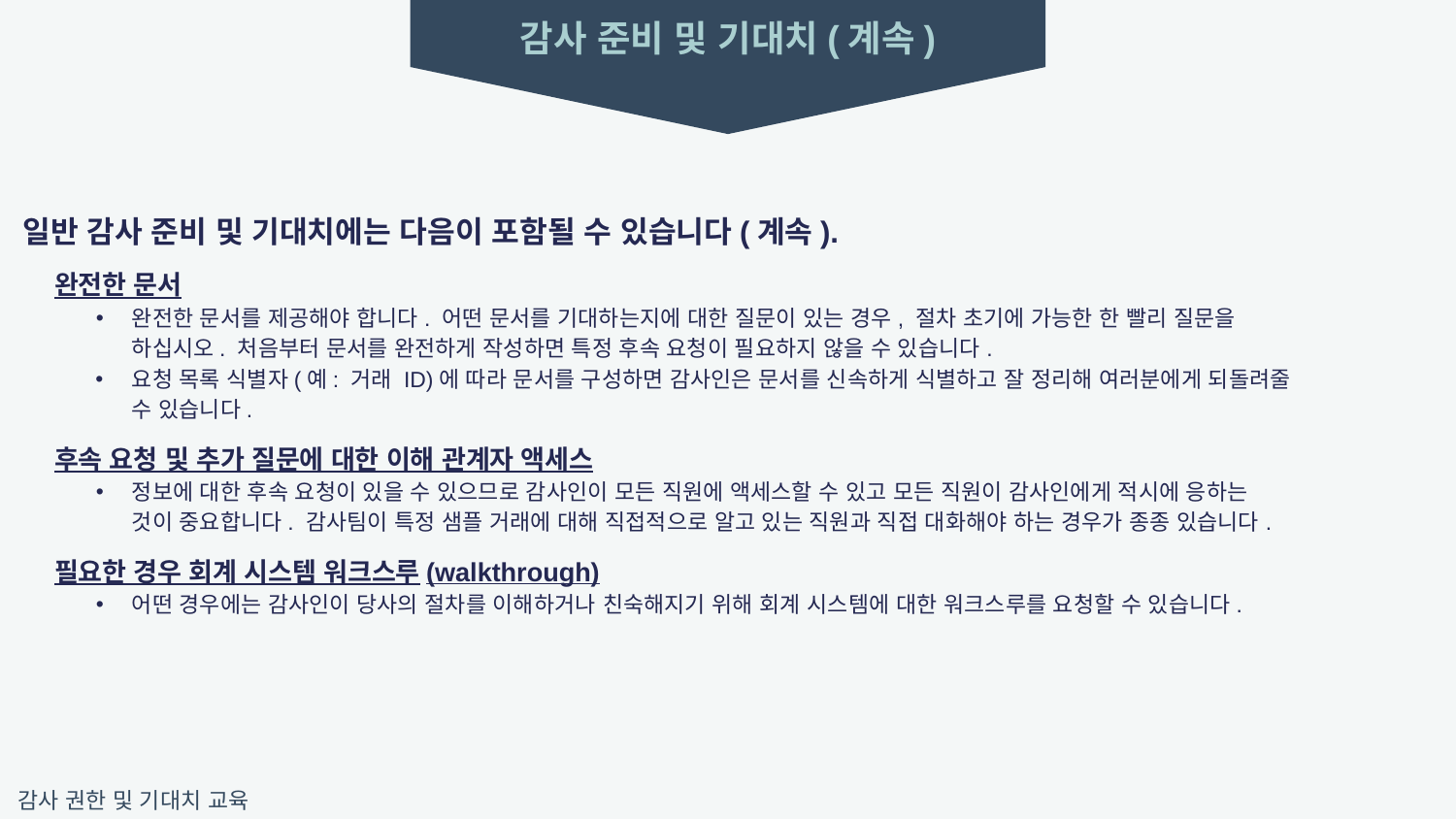

감사 준비 및 기대치(계속)
일반 감사 준비 및 기대치에는 다음이 포함될 수 있습니다(계속).
완전한 문서
완전한 문서를 제공해야 합니다. 어떤 문서를 기대하는지에 대한 질문이 있는 경우, 절차 초기에 가능한 한 빨리 질문을
하십시오. 처음부터 문서를 완전하게 작성하면 특정 후속 요청이 필요하지 않을 수 있습니다.
요청 목록 식별자(예: 거래 ID)에 따라 문서를 구성하면 감사인은 문서를 신속하게 식별하고 잘 정리해 여러분에게 되돌려줄
수 있습니다.
후속 요청 및 추가 질문에 대한 이해 관계자 액세스
정보에 대한 후속 요청이 있을 수 있으므로 감사인이 모든 직원에 액세스할 수 있고 모든 직원이 감사인에게 적시에 응하는
것이 중요합니다. 감사팀이 특정 샘플 거래에 대해 직접적으로 알고 있는 직원과 직접 대화해야 하는 경우가 종종 있습니다.
필요한 경우 회계 시스템 워크스루(walkthrough)
어떤 경우에는 감사인이 당사의 절차를 이해하거나 친숙해지기 위해 회계 시스템에 대한 워크스루를 요청할 수 있습니다.